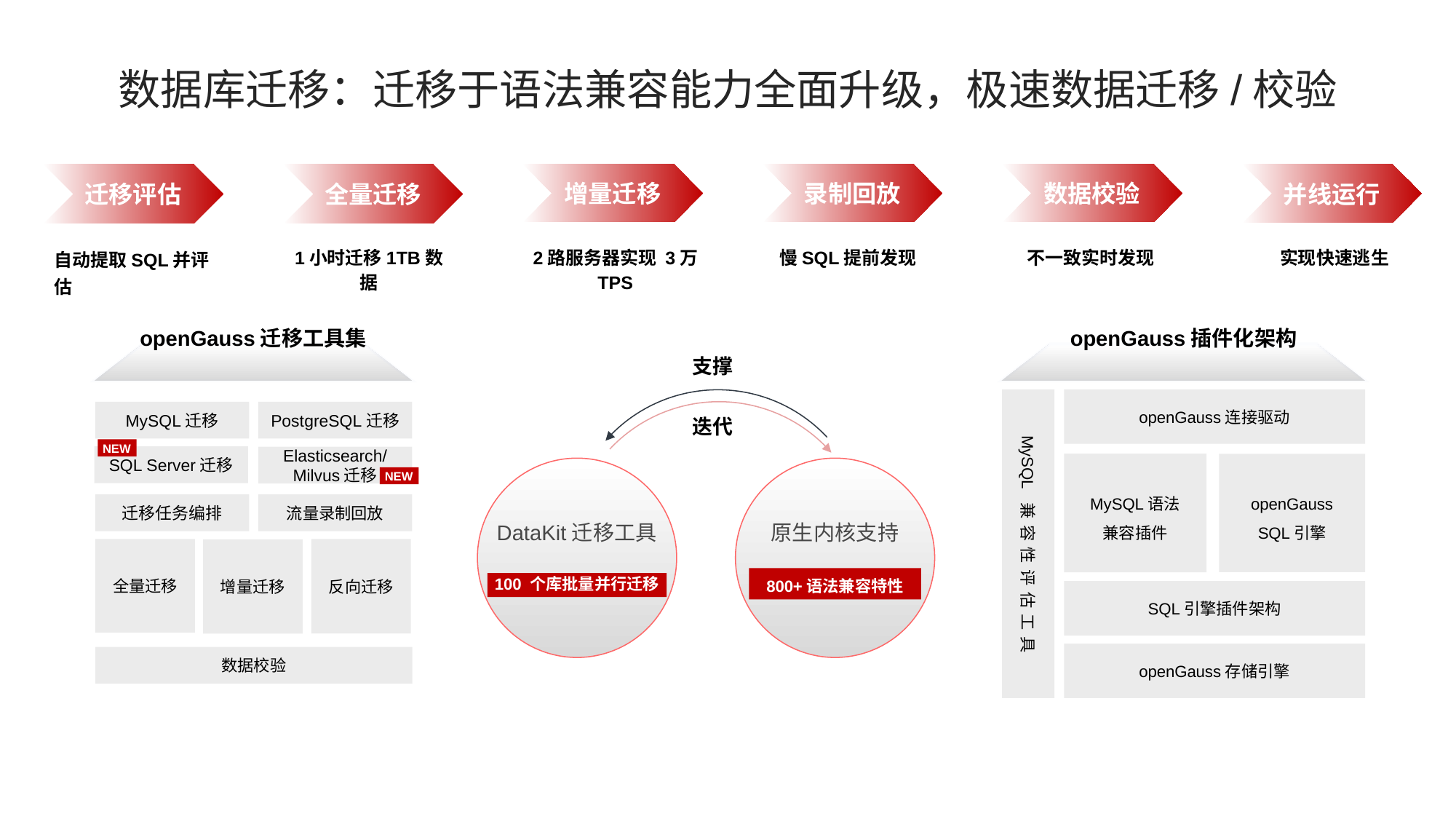

数据库迁移：迁移于语法兼容能力全面升级，极速数据迁移/校验
迁移评估
全量迁移
增量迁移
录制回放
数据校验
并线运行
自动提取SQL并评估
1小时迁移1TB数据
2路服务器实现 3万 TPS
慢SQL提前发现
不一致实时发现
实现快速逃生
openGauss迁移工具集
openGauss插件化架构
支撑

openGauss连接驱动

MySQL迁移
PostgreSQL迁移
迭代
MySQL
兼容性评估工具
NEW

SQL Server迁移
Elasticsearch/
Milvus迁移

NEW

MySQL语法
兼容插件
openGauss
SQL引擎
迁移任务编排
流量录制回放
DataKit迁移工具
原生内核支持
全量迁移
反向迁移
增量迁移
800+语法兼容特性
100 个库批量并行迁移

SQL引擎插件架构

openGauss存储引擎
数据校验